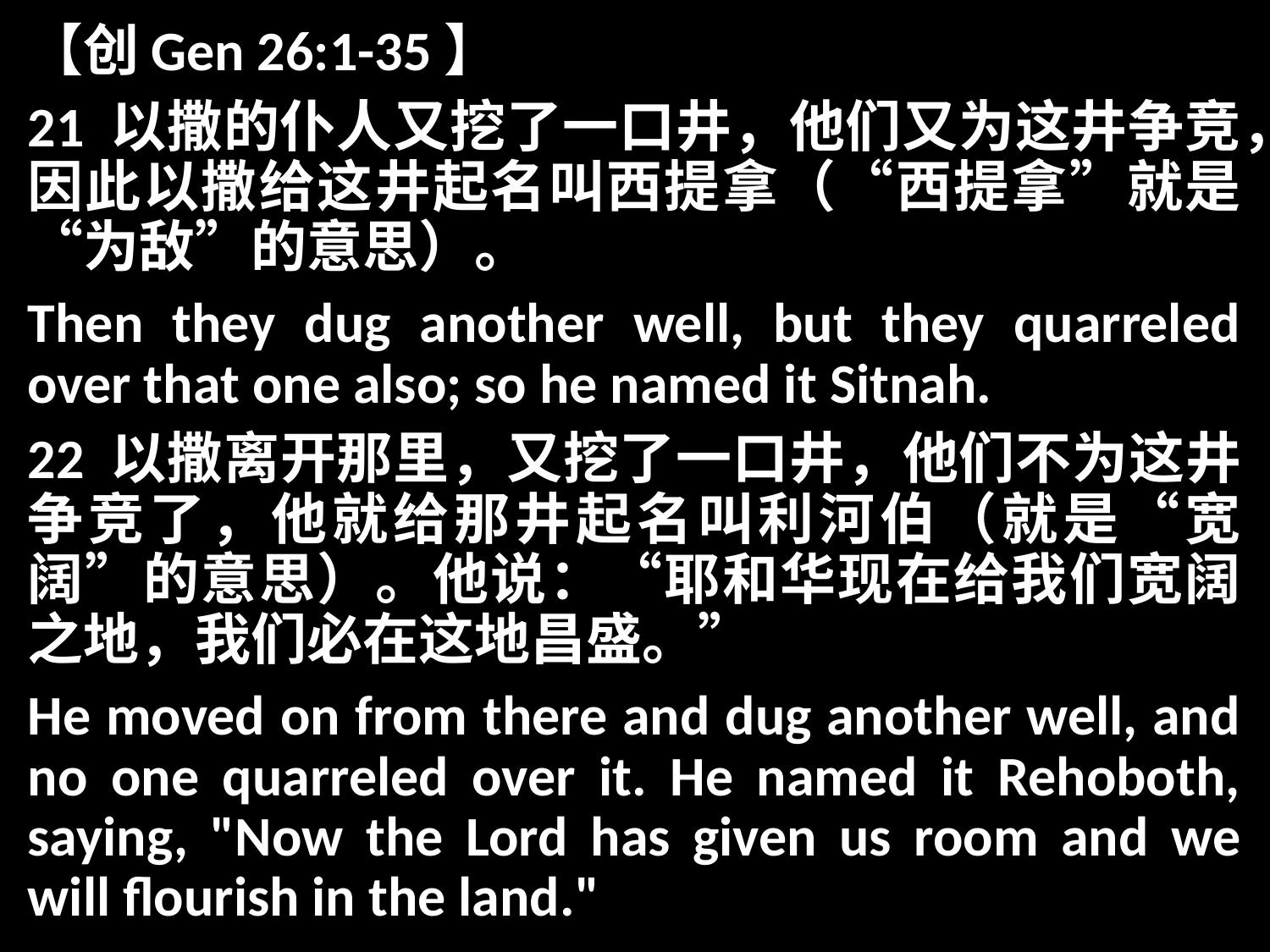

【创Gen 26:1-35】
21 以撒的仆人又挖了一口井，他们又为这井争竞，因此以撒给这井起名叫西提拿（“西提拿”就是“为敌”的意思）。
Then they dug another well, but they quarreled over that one also; so he named it Sitnah.
22 以撒离开那里，又挖了一口井，他们不为这井争竞了，他就给那井起名叫利河伯（就是“宽阔”的意思）。他说：“耶和华现在给我们宽阔之地，我们必在这地昌盛。”
He moved on from there and dug another well, and no one quarreled over it. He named it Rehoboth, saying, "Now the Lord has given us room and we will flourish in the land."